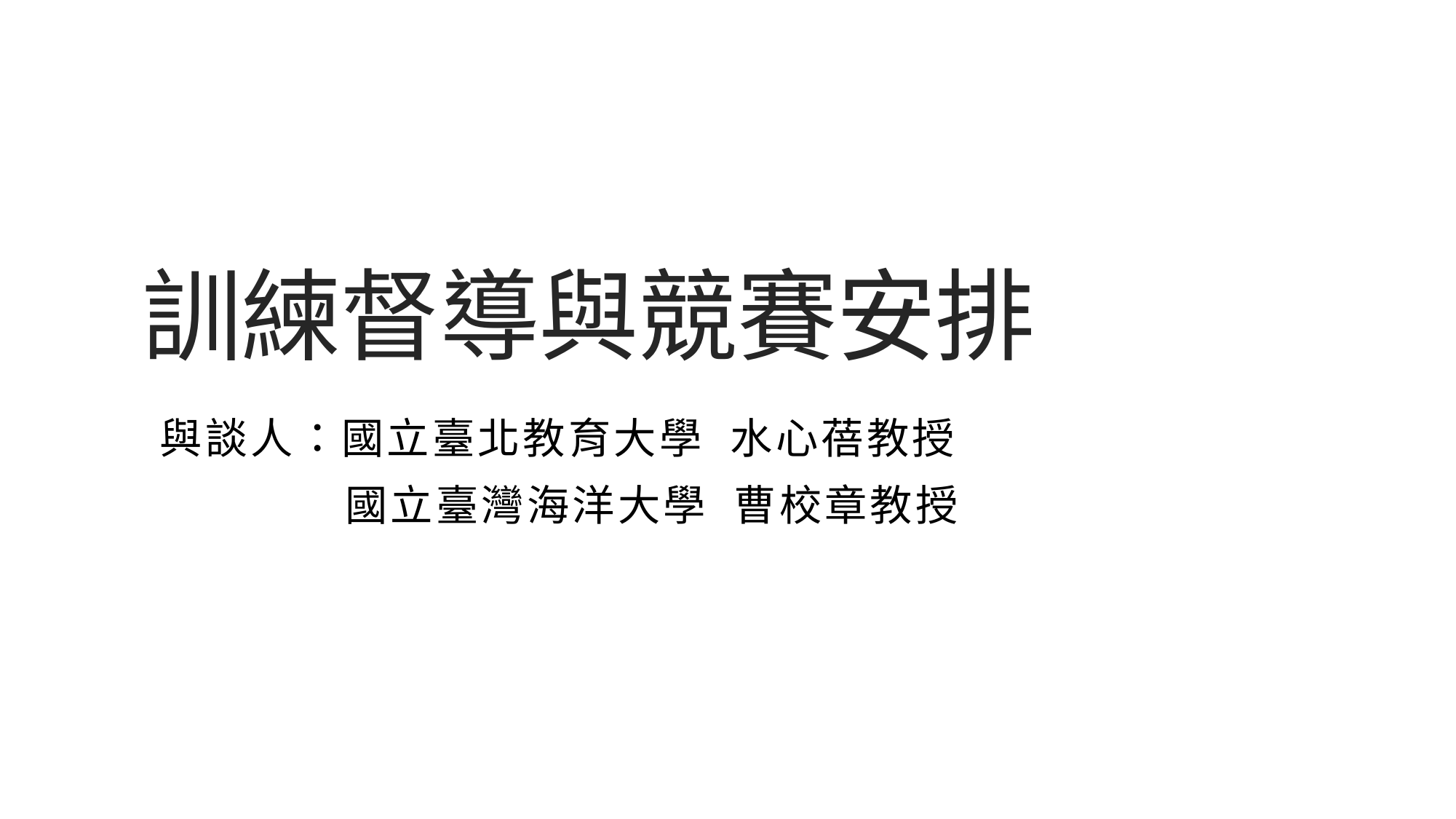

# 訓練督導與競賽安排
與談人：國立臺北教育大學  水心蓓教授
              國立臺灣海洋大學  曹校章教授
16